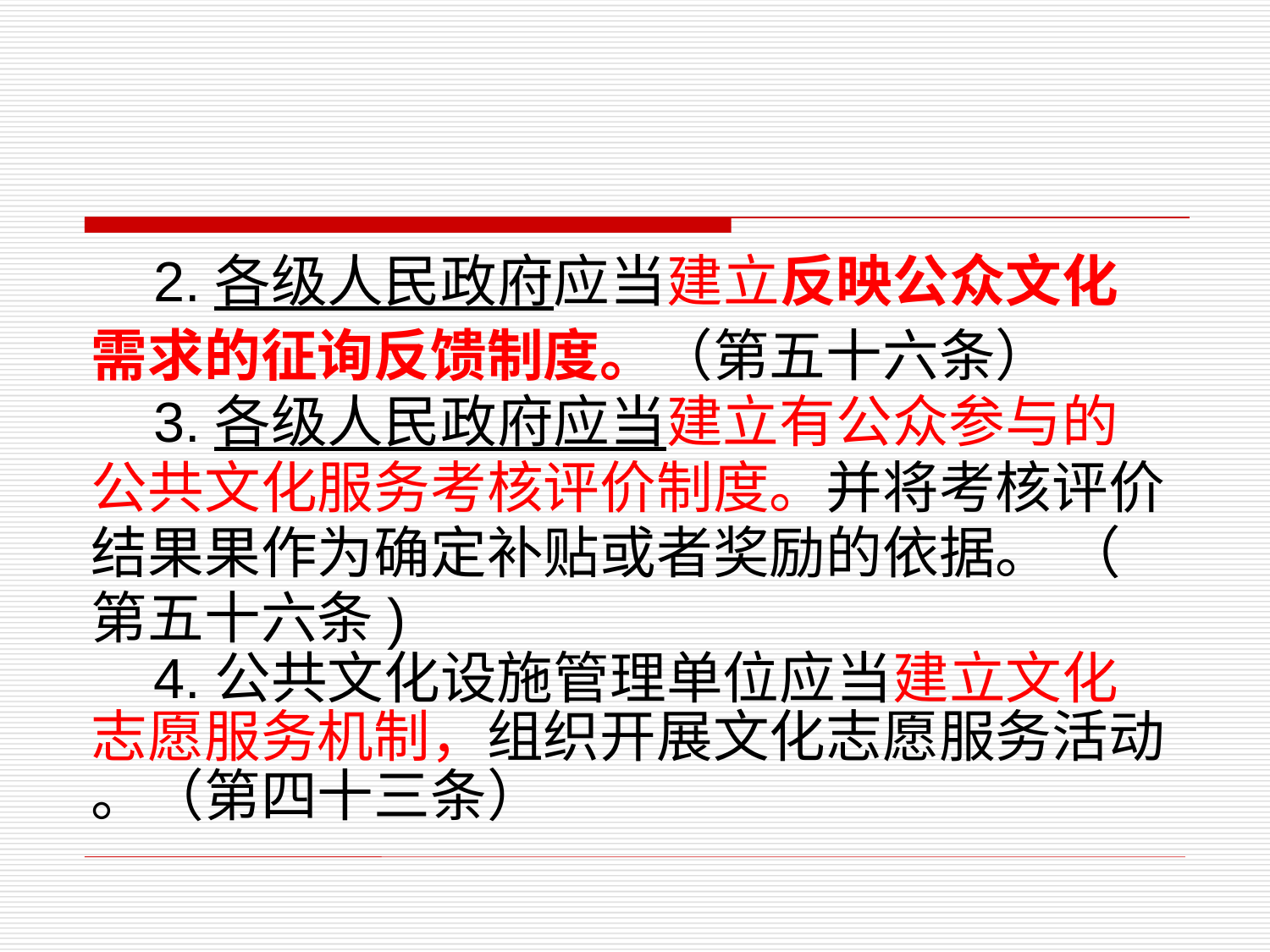

2.各级人民政府应当建立反映公众文化
需求的征询反馈制度。（第五十六条）
    3.各级人民政府应当建立有公众参与的
公共文化服务考核评价制度。并将考核评价
结果果作为确定补贴或者奖励的依据。 （
第五十六条)
    4.公共文化设施管理单位应当建立文化
志愿服务机制，组织开展文化志愿服务活动
。（第四十三条）